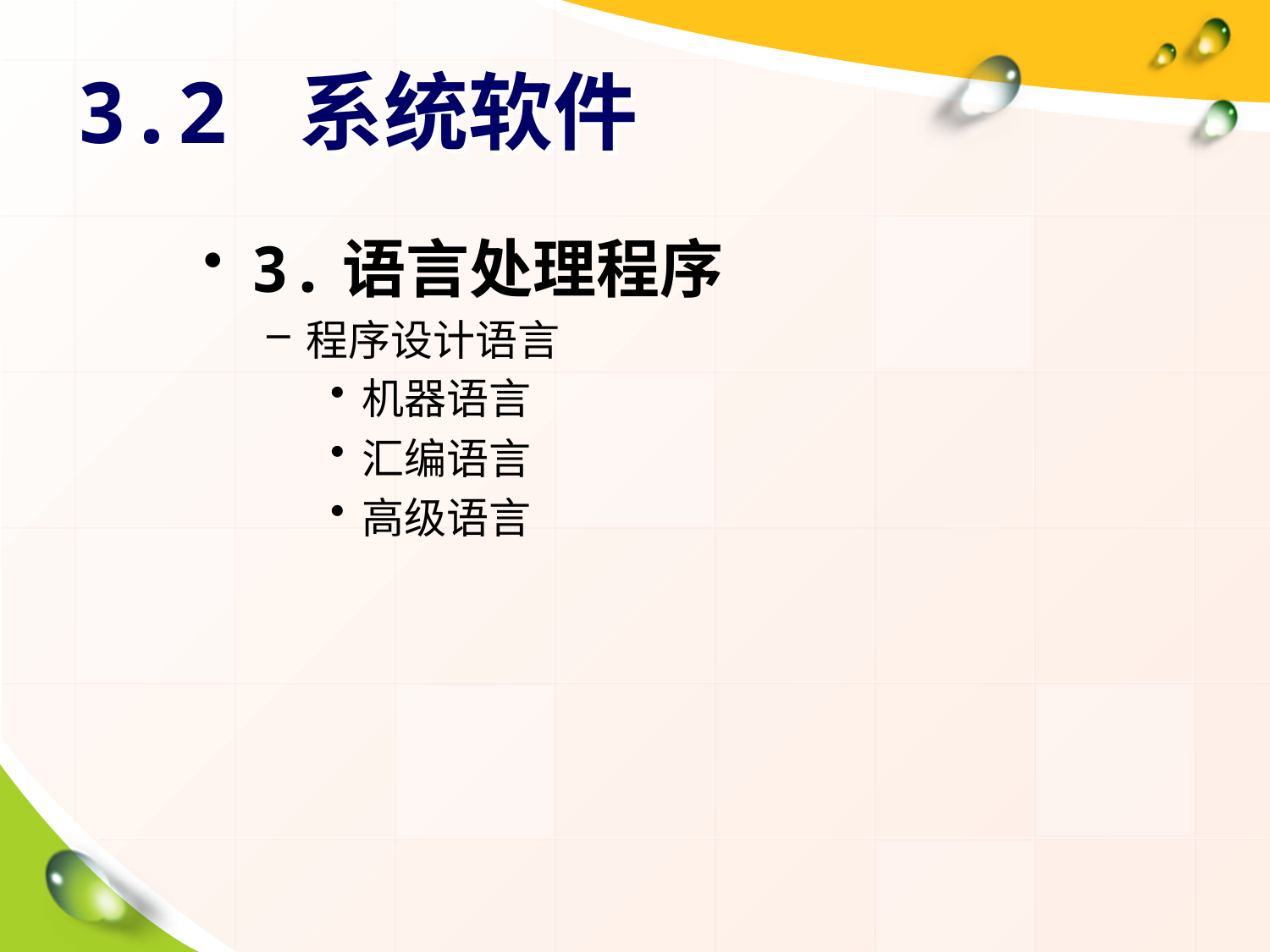

# 3.2 系统软件
3.语言处理程序
程序设计语言
机器语言
汇编语言
高级语言